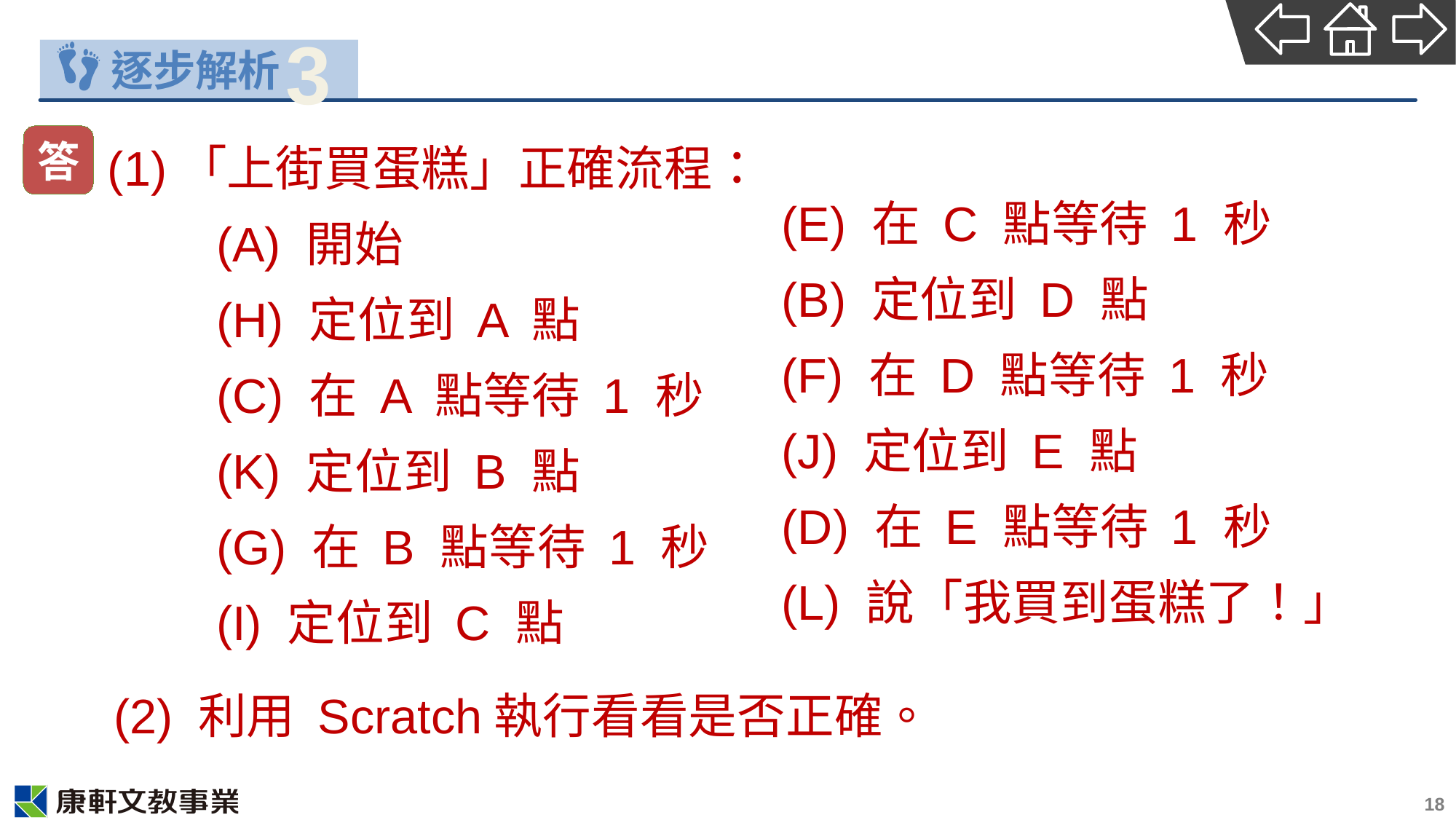

3

(E) 在 C 點等待 1 秒
(B) 定位到 D 點
(F) 在 D 點等待 1 秒
(J) 定位到 E 點
(D) 在 E 點等待 1 秒
(L) 說「我買到蛋糕了！」
(1)「上街買蛋糕」正確流程：
　　(A) 開始
　　(H) 定位到 A 點
　　(C) 在 A 點等待 1 秒
　　(K) 定位到 B 點
　　(G) 在 B 點等待 1 秒
　　(I) 定位到 C 點
答
(2) 利用 Scratch執行看看是否正確。
18